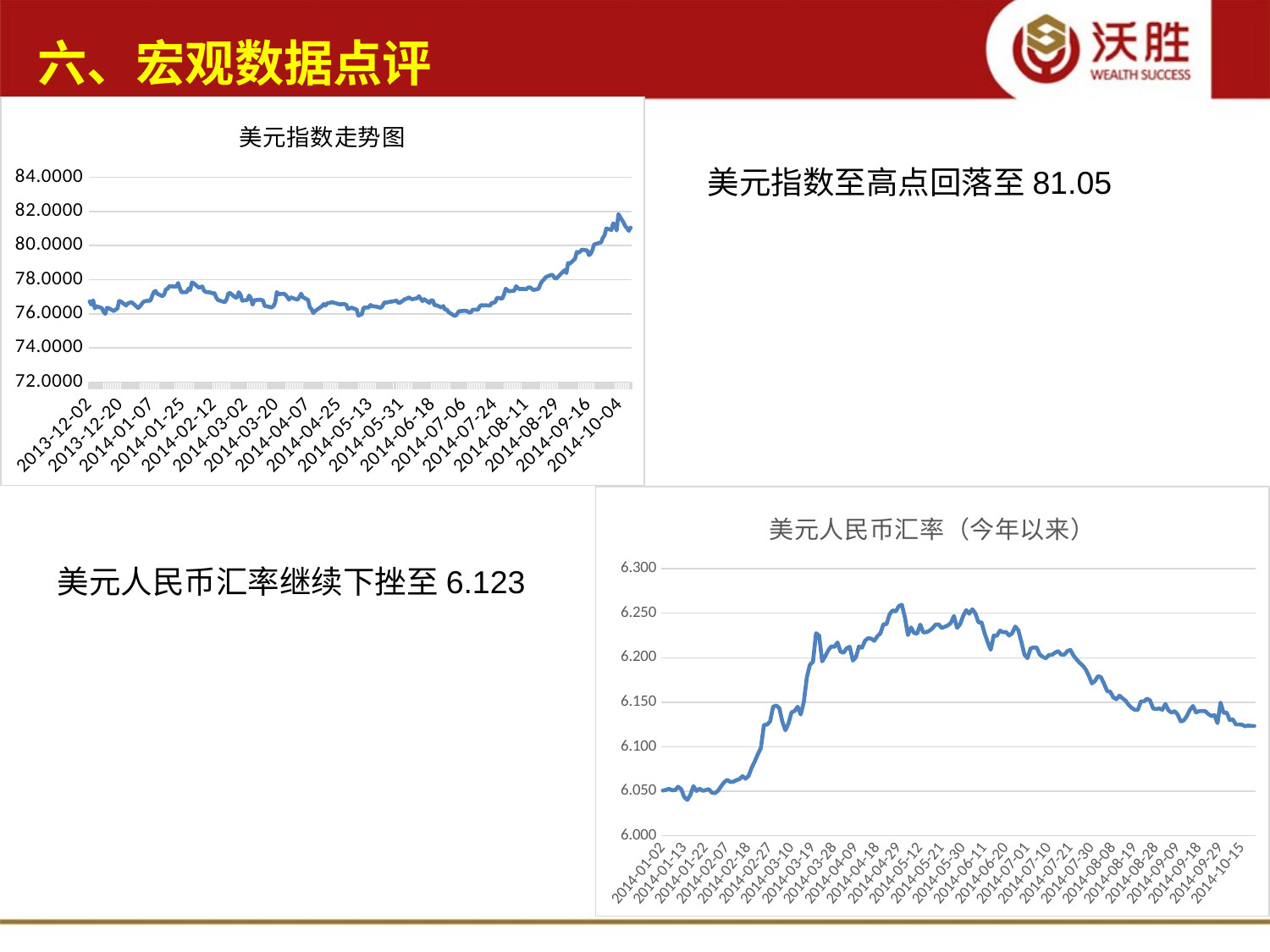

六、宏观数据点评

### Chart: 美元指数走势图

| Category |  |
|---|---|
| 41610 | 76.7259 |
| 41611 | 76.5384 |
| 41612 | 76.7953 |
| 41613 | 76.3242 |
| 41614 | 76.4451 |
| 41617 | 76.3399 |
| 41618 | 76.1276 |
| 41619 | 76.0008 |
| 41620 | 76.352 |
| 41621 | 76.3324 |
| 41624 | 76.163 |
| 41625 | 76.2523 |
| 41626 | 76.3081 |
| 41627 | 76.7549 |
| 41628 | 76.7215 |
| 41631 | 76.4879 |
| 41632 | 76.6067 |
| 41634 | 76.6853 |
| 41635 | 76.6178 |
| 41638 | 76.3403 |
| 41639 | 76.436 |
| 41641 | 76.697 |
| 41642 | 76.7484 |
| 41645 | 76.7766 |
| 41646 | 77.0337 |
| 41647 | 77.2714 |
| 41648 | 77.3446 |
| 41649 | 77.1754 |
| 41652 | 77.0325 |
| 41653 | 77.1322 |
| 41654 | 77.4455 |
| 41655 | 77.4728 |
| 41656 | 77.6194 |
| 41660 | 77.5902 |
| 41661 | 77.8062 |
| 41662 | 77.5066 |
| 41663 | 77.2609 |
| 41666 | 77.2701 |
| 41667 | 77.4807 |
| 41668 | 77.4013 |
| 41669 | 77.8434 |
| 41670 | 77.793 |
| 41673 | 77.5347 |
| 41674 | 77.566 |
| 41675 | 77.6002 |
| 41676 | 77.3573 |
| 41677 | 77.2787 |
| 41680 | 77.2457 |
| 41681 | 77.1846 |
| 41682 | 77.2102 |
| 41683 | 76.9582 |
| 41684 | 76.8159 |
| 41688 | 76.6796 |
| 41689 | 76.852 |
| 41690 | 77.1907 |
| 41691 | 77.2223 |
| 41694 | 76.9627 |
| 41695 | 76.9556 |
| 41696 | 77.2673 |
| 41697 | 77.1255 |
| 41698 | 76.7717 |
| 41701 | 76.8213 |
| 41702 | 77.0725 |
| 41703 | 76.9193 |
| 41704 | 76.5407 |
| 41705 | 76.7961 |
| 41708 | 76.8292 |
| 41709 | 76.8108 |
| 41710 | 76.7747 |
| 41711 | 76.4484 |
| 41712 | 76.4463 |
| 41715 | 76.3709 |
| 41716 | 76.458 |
| 41717 | 76.655 |
| 41718 | 77.2728 |
| 41719 | 77.1521 |
| 41722 | 77.1737 |
| 41723 | 77.1142 |
| 41724 | 76.9877 |
| 41725 | 76.832 |
| 41726 | 76.9669 |
| 41729 | 76.8603 |
| 41730 | 76.8292 |
| 41731 | 76.9924 |
| 41732 | 77.1807 |
| 41733 | 76.9788 |
| 41736 | 76.815 |
| 41737 | 76.383 |
| 41738 | 76.2748 |
| 41739 | 76.0439 |
| 41740 | 76.1639 |
| 41743 | 76.3779 |
| 41744 | 76.4469 |
| 41745 | 76.5746 |
| 41746 | 76.4844 |
| 41747 | 76.6143 |
| 41750 | 76.6868 |
| 41751 | 76.6432 |
| 41752 | 76.6326 |
| 41753 | 76.5906 |
| 41754 | 76.5631 |
| 41757 | 76.5722 |
| 41758 | 76.5291 |
| 41759 | 76.2814 |
| 41760 | 76.3206 |
| 41761 | 76.3649 |
| 41764 | 76.246 |
| 41765 | 75.8932 |
| 41766 | 75.948 |
| 41767 | 75.9767 |
| 41768 | 76.356 |
| 41771 | 76.3802 |
| 41772 | 76.5196 |
| 41773 | 76.4526 |
| 41774 | 76.4378 |
| 41775 | 76.428 |
| 41778 | 76.3501 |
| 41779 | 76.4714 |
| 41780 | 76.675 |
| 41781 | 76.653 |
| 41782 | 76.6877 |
| 41786 | 76.7485 |
| 41787 | 76.7853 |
| 41788 | 76.6475 |
| 41789 | 76.6484 |
| 41792 | 76.8711 |
| 41793 | 76.8865 |
| 41794 | 76.9656 |
| 41795 | 76.9016 |
| 41796 | 76.8544 |
| 41799 | 76.9204 |
| 41800 | 77.0323 |
| 41801 | 76.8807 |
| 41802 | 76.7463 |
| 41803 | 76.8582 |
| 41806 | 76.6378 |
| 41807 | 76.7972 |
| 41808 | 76.7865 |
| 41809 | 76.4888 |
| 41810 | 76.5046 |
| 41813 | 76.3709 |
| 41814 | 76.4588 |
| 41815 | 76.2454 |
| 41816 | 76.2552 |
| 41817 | 76.1078 |
| 41820 | 75.9111 |
| 41821 | 75.8819 |
| 41822 | 76.0097 |
| 41823 | 76.1536 |
| 41827 | 76.1891 |
| 41828 | 76.1414 |
| 41829 | 76.0688 |
| 41830 | 76.099 |
| 41831 | 76.2489 |
| 41834 | 76.2426 |
| 41835 | 76.4365 |
| 41836 | 76.5197 |
| 41837 | 76.4803 |
| 41838 | 76.5052 |
| 41841 | 76.4821 |
| 41842 | 76.6518 |
| 41843 | 76.6433 |
| 41844 | 76.703 |
| 41845 | 76.9428 |
| 41848 | 76.8868 |
| 41849 | 77.1361 |
| 41850 | 77.4701 |
| 41851 | 77.3923 |
| 41852 | 77.3159 |
| 41855 | 77.3631 |
| 41856 | 77.6219 |
| 41857 | 77.509 |
| 41858 | 77.4503 |
| 41859 | 77.459 |
| 41862 | 77.4478 |
| 41863 | 77.5408 |
| 41864 | 77.5524 |
| 41865 | 77.4718 |
| 41866 | 77.3984 |
| 41869 | 77.4706 |
| 41870 | 77.7308 |
| 41871 | 77.9167 |
| 41872 | 77.9955 |
| 41873 | 78.1419 |
| 41876 | 78.2741 |
| 41877 | 78.2803 |
| 41878 | 78.1206 |
| 41879 | 78.0548 |
| 41880 | 78.1563 |
| 41884 | 78.5557 |
| 41885 | 78.3932 |
| 41886 | 78.9759 |
| 41887 | 78.9363 |
| 41890 | 79.2266 |
| 41891 | 79.6254 |
| 41892 | 79.5726 |
| 41893 | 79.6552 |
| 41894 | 79.7607 |
| 41897 | 79.7137 |
| 41898 | 79.4383 |
| 41899 | 79.5117 |
| 41900 | 79.7372 |
| 41901 | 80.0624 |
| 41904 | 80.1599 |
| 41905 | 80.1793 |
| 41906 | 80.4465 |
| 41907 | 80.5957 |
| 41908 | 80.9983 |
| 41911 | 80.9136 |
| 41912 | 81.3001 |
| 41913 | 81.2097 |
| 41914 | 80.8811 |
| 41915 | 81.8405 |
| 41918 | 81.3382 |
| 41919 | 81.1279 |
| 41920 | 81.0124 |
| 41921 | 80.8574 |
| 41922 | 81.0508 |
美元指数至高点回落至81.05

### Chart: 美元人民币汇率（今年以来）

| Category |  |
|---|---|
| 41641 | 6.0507 |
| 41642 | 6.0515 |
| 41645 | 6.0526 |
| 41646 | 6.0512 |
| 41647 | 6.0512 |
| 41648 | 6.055 |
| 41649 | 6.0521 |
| 41652 | 6.0433 |
| 41653 | 6.0402 |
| 41654 | 6.046 |
| 41655 | 6.0557 |
| 41656 | 6.0503 |
| 41659 | 6.0527 |
| 41660 | 6.0505 |
| 41661 | 6.0513 |
| 41662 | 6.0523 |
| 41663 | 6.0484 |
| 41666 | 6.0478 |
| 41667 | 6.0505 |
| 41668 | 6.0554 |
| 41669 | 6.06 |
| 41677 | 6.0628 |
| 41680 | 6.0604 |
| 41681 | 6.0606 |
| 41682 | 6.0624 |
| 41683 | 6.0636 |
| 41684 | 6.0669 |
| 41687 | 6.064 |
| 41688 | 6.0673 |
| 41689 | 6.0764 |
| 41690 | 6.0835 |
| 41691 | 6.0915 |
| 41694 | 6.0984 |
| 41695 | 6.1245 |
| 41696 | 6.1248 |
| 41697 | 6.1284 |
| 41698 | 6.145 |
| 41701 | 6.1463 |
| 41702 | 6.1435 |
| 41703 | 6.1282 |
| 41704 | 6.1185 |
| 41705 | 6.126 |
| 41708 | 6.1386 |
| 41709 | 6.1402 |
| 41710 | 6.145 |
| 41711 | 6.1362 |
| 41712 | 6.1502 |
| 41715 | 6.1782 |
| 41716 | 6.1921 |
| 41717 | 6.1954 |
| 41718 | 6.2275 |
| 41719 | 6.225 |
| 41722 | 6.1959 |
| 41723 | 6.2017 |
| 41724 | 6.2084 |
| 41725 | 6.2128 |
| 41726 | 6.2122 |
| 41729 | 6.2172 |
| 41730 | 6.2069 |
| 41731 | 6.2057 |
| 41732 | 6.2107 |
| 41733 | 6.2123 |
| 41737 | 6.1968 |
| 41738 | 6.2005 |
| 41739 | 6.2126 |
| 41740 | 6.2113 |
| 41743 | 6.2191 |
| 41744 | 6.222 |
| 41745 | 6.2214 |
| 41746 | 6.219 |
| 41747 | 6.2242 |
| 41750 | 6.2274 |
| 41751 | 6.2376 |
| 41752 | 6.2377 |
| 41753 | 6.2489 |
| 41754 | 6.2532 |
| 41757 | 6.252 |
| 41758 | 6.2579 |
| 41759 | 6.2596 |
| 41764 | 6.2452 |
| 41765 | 6.2255 |
| 41766 | 6.234 |
| 41767 | 6.2278 |
| 41768 | 6.2272 |
| 41771 | 6.2373 |
| 41772 | 6.2285 |
| 41773 | 6.2287 |
| 41774 | 6.2304 |
| 41775 | 6.2332 |
| 41778 | 6.2372 |
| 41779 | 6.2375 |
| 41780 | 6.2335 |
| 41781 | 6.2348 |
| 41782 | 6.2363 |
| 41785 | 6.2392 |
| 41786 | 6.247 |
| 41787 | 6.2335 |
| 41788 | 6.2375 |
| 41789 | 6.247 |
| 41793 | 6.2535 |
| 41794 | 6.2494 |
| 41795 | 6.2545 |
| 41796 | 6.2498 |
| 41799 | 6.2397 |
| 41800 | 6.2397 |
| 41801 | 6.2277 |
| 41802 | 6.2175 |
| 41803 | 6.209 |
| 41806 | 6.225 |
| 41807 | 6.2247 |
| 41808 | 6.2305 |
| 41809 | 6.2287 |
| 41810 | 6.229 |
| 41813 | 6.225 |
| 41814 | 6.2275 |
| 41815 | 6.235 |
| 41816 | 6.231 |
| 41817 | 6.218 |
| 41820 | 6.2035 |
| 41821 | 6.1995 |
| 41822 | 6.2106 |
| 41823 | 6.2115 |
| 41824 | 6.2115 |
| 41827 | 6.2035 |
| 41828 | 6.201 |
| 41829 | 6.1994 |
| 41830 | 6.2031 |
| 41831 | 6.2033 |
| 41834 | 6.2058 |
| 41835 | 6.2075 |
| 41836 | 6.2035 |
| 41837 | 6.2033 |
| 41838 | 6.2075 |
| 41841 | 6.2088 |
| 41842 | 6.2025 |
| 41843 | 6.1982 |
| 41844 | 6.1944 |
| 41845 | 6.1913 |
| 41848 | 6.187 |
| 41849 | 6.18 |
| 41850 | 6.1712 |
| 41851 | 6.1737 |
| 41852 | 6.1793 |
| 41855 | 6.178 |
| 41856 | 6.1705 |
| 41857 | 6.1625 |
| 41858 | 6.1618 |
| 41859 | 6.1555 |
| 41862 | 6.1533 |
| 41863 | 6.1575 |
| 41864 | 6.1544 |
| 41865 | 6.1518 |
| 41866 | 6.147 |
| 41869 | 6.1437 |
| 41870 | 6.1415 |
| 41871 | 6.1413 |
| 41872 | 6.151 |
| 41873 | 6.151 |
| 41876 | 6.154 |
| 41877 | 6.152 |
| 41878 | 6.143 |
| 41879 | 6.1423 |
| 41880 | 6.143 |
| 41883 | 6.1415 |
| 41884 | 6.148 |
| 41885 | 6.1408 |
| 41886 | 6.1383 |
| 41887 | 6.14 |
| 41891 | 6.1362 |
| 41892 | 6.1284 |
| 41893 | 6.1295 |
| 41894 | 6.1344 |
| 41897 | 6.1415 |
| 41898 | 6.1458 |
| 41899 | 6.1385 |
| 41900 | 6.14 |
| 41901 | 6.1402 |
| 41904 | 6.14 |
| 41905 | 6.1368 |
| 41906 | 6.1345 |
| 41907 | 6.1355 |
| 41908 | 6.1265 |
| 41911 | 6.1495 |
| 41912 | 6.138 |
| 41920 | 6.1385 |
| 41921 | 6.1298 |
| 41922 | 6.1308 |
| 41925 | 6.125 |
| 41926 | 6.125 |
| 41927 | 6.1248 |
| 41928 | 6.123 |
| 41929 | 6.1238 |
| 41932 | 6.1233 |
| 41933 | 6.1233 |
美元人民币汇率继续下挫至6.123
16